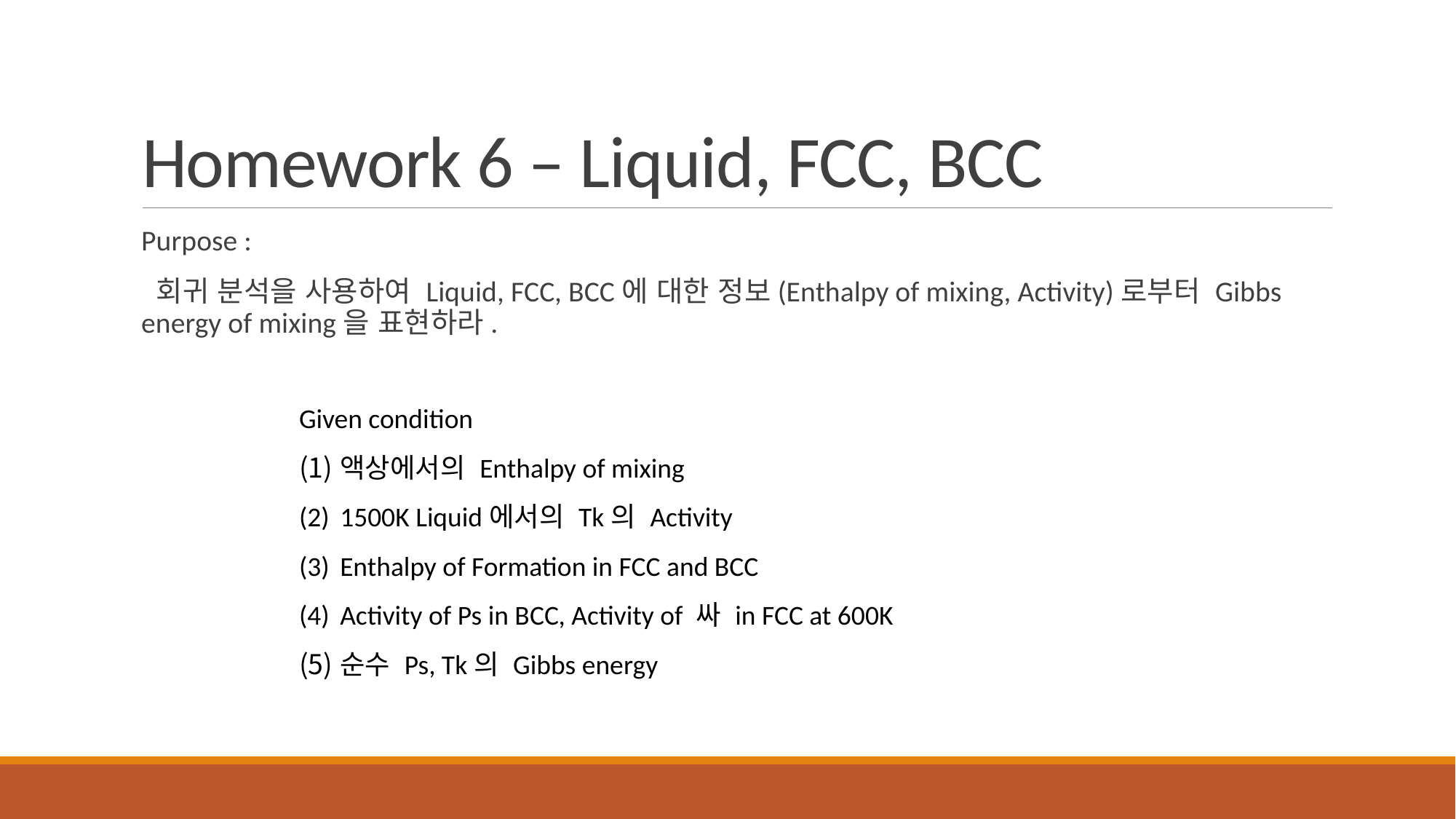

# Homework 6 – Liquid, FCC, BCC
Purpose :
 회귀 분석을 사용하여 Liquid, FCC, BCC에 대한 정보(Enthalpy of mixing, Activity)로부터 Gibbs energy of mixing을 표현하라.

Given condition
액상에서의 Enthalpy of mixing
1500K Liquid에서의 Tk의 Activity
Enthalpy of Formation in FCC and BCC
Activity of Ps in BCC, Activity of 싸 in FCC at 600K
순수 Ps, Tk의 Gibbs energy